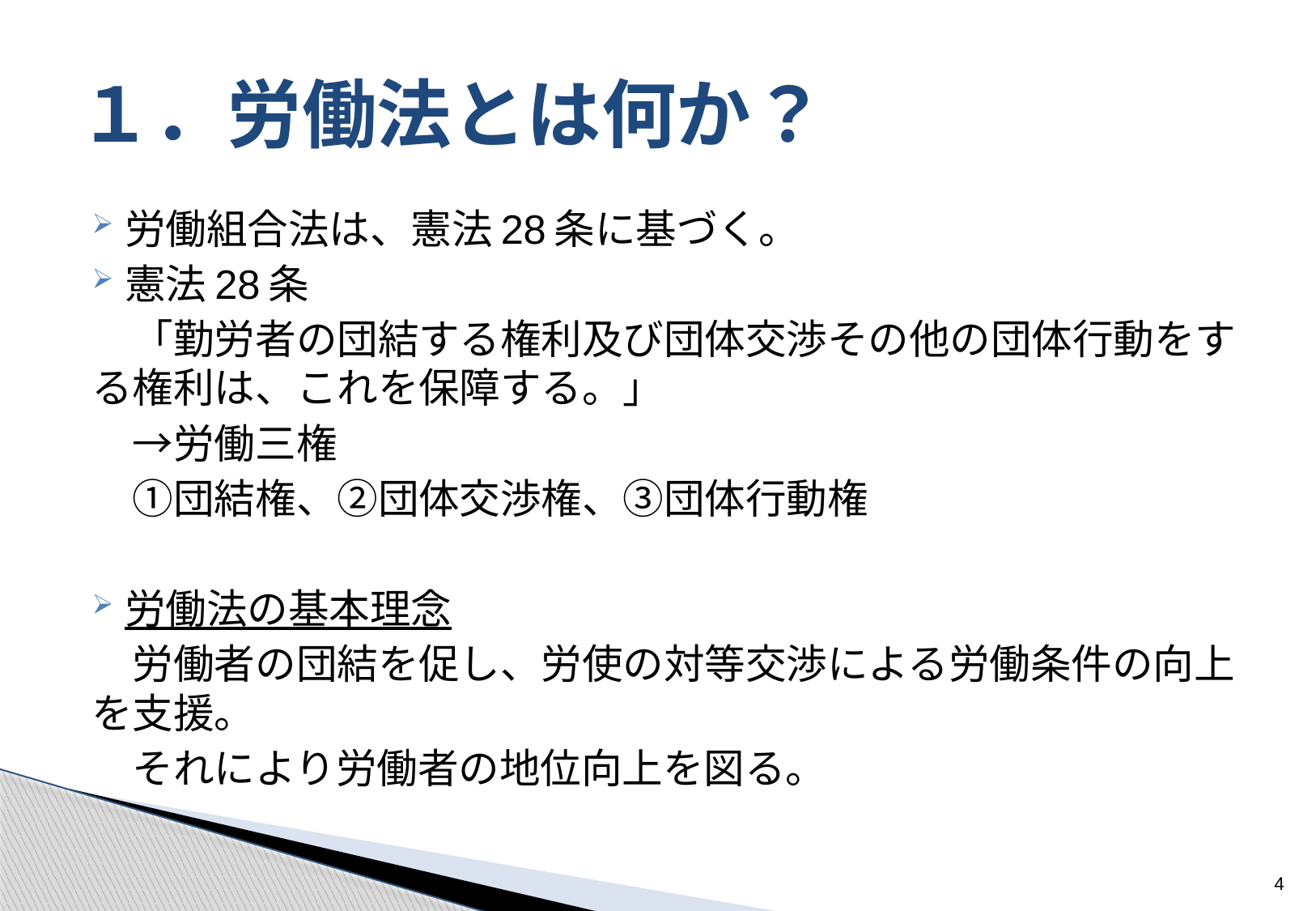

# １．労働法とは何か？
労働組合法は、憲法28条に基づく。
憲法28条
　「勤労者の団結する権利及び団体交渉その他の団体行動をする権利は、これを保障する。」
　→労働三権
　①団結権、②団体交渉権、③団体行動権

労働法の基本理念
　労働者の団結を促し、労使の対等交渉による労働条件の向上を支援。
　それにより労働者の地位向上を図る。

4